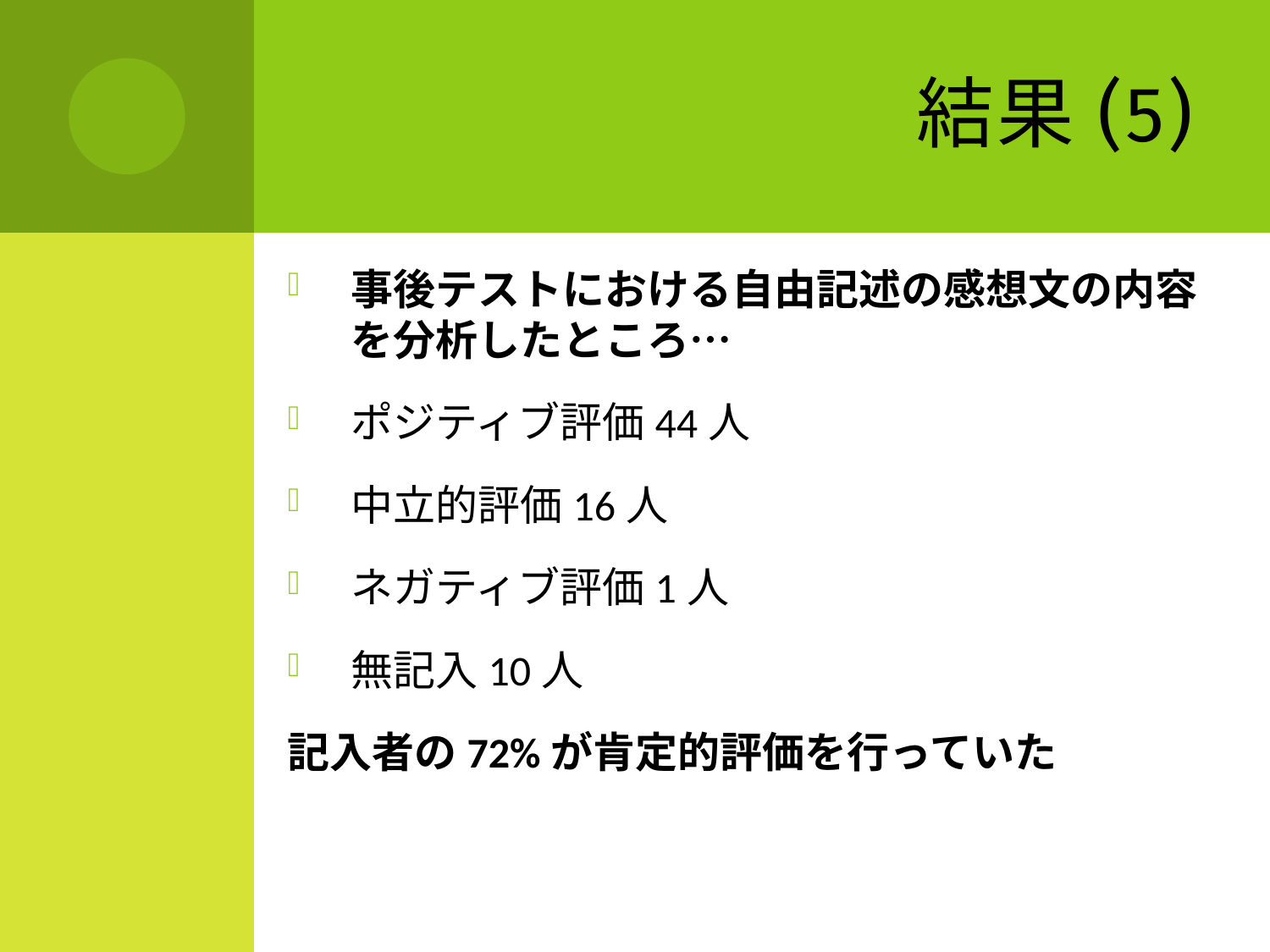

# 結果(5)
事後テストにおける自由記述の感想文の内容を分析したところ…
ポジティブ評価44人
中立的評価16人
ネガティブ評価1人
無記入10人
記入者の72%が肯定的評価を行っていた